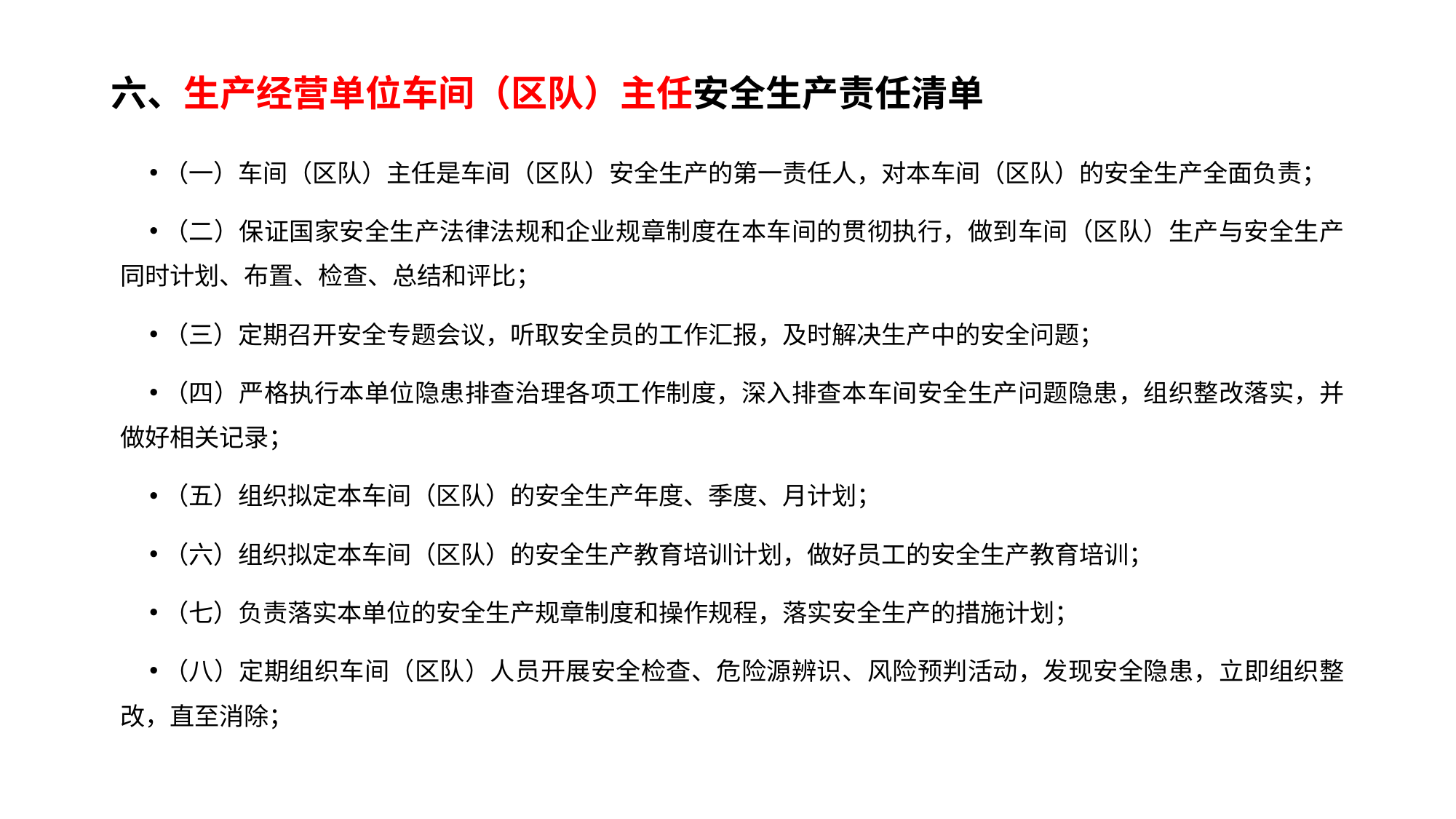

# 六、生产经营单位车间（区队）主任安全生产责任清单
（一）车间（区队）主任是车间（区队）安全生产的第一责任人，对本车间（区队）的安全生产全面负责；
（二）保证国家安全生产法律法规和企业规章制度在本车间的贯彻执行，做到车间（区队）生产与安全生产同时计划、布置、检查、总结和评比；
（三）定期召开安全专题会议，听取安全员的工作汇报，及时解决生产中的安全问题；
（四）严格执行本单位隐患排查治理各项工作制度，深入排查本车间安全生产问题隐患，组织整改落实，并做好相关记录；
（五）组织拟定本车间（区队）的安全生产年度、季度、月计划；
（六）组织拟定本车间（区队）的安全生产教育培训计划，做好员工的安全生产教育培训；
（七）负责落实本单位的安全生产规章制度和操作规程，落实安全生产的措施计划；
（八）定期组织车间（区队）人员开展安全检查、危险源辨识、风险预判活动，发现安全隐患，立即组织整改，直至消除；